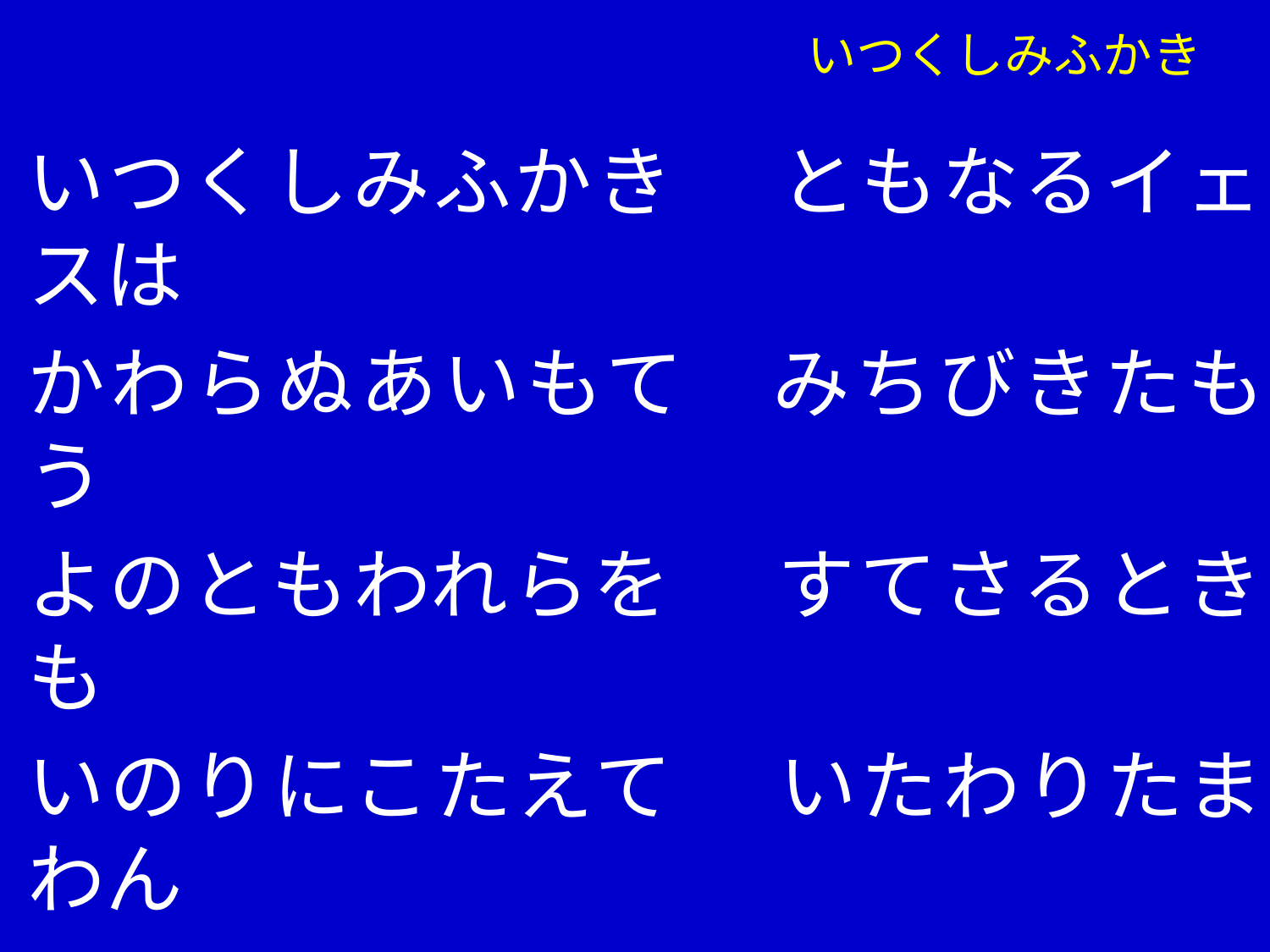

# いつくしみふかき
いつくしみふかき　 ともなるイェスは
かわらぬあいもて　みちびきたもう
よのともわれらを　 すてさるときも
いのりにこたえて　 いたわりたまわん